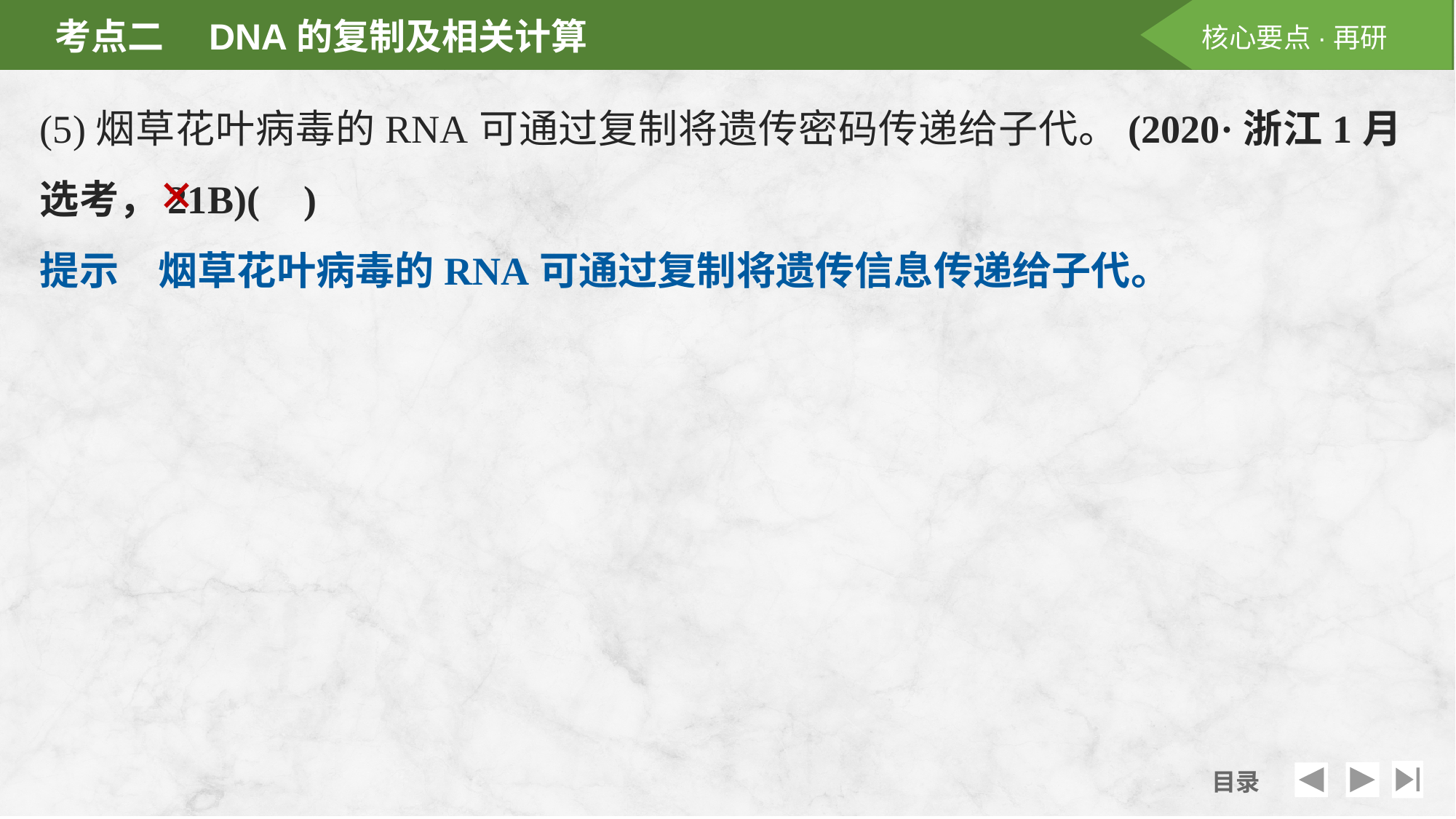

(5)烟草花叶病毒的RNA可通过复制将遗传密码传递给子代。(2020·浙江1月选考，21B)(    )
提示　烟草花叶病毒的RNA可通过复制将遗传信息传递给子代。
×